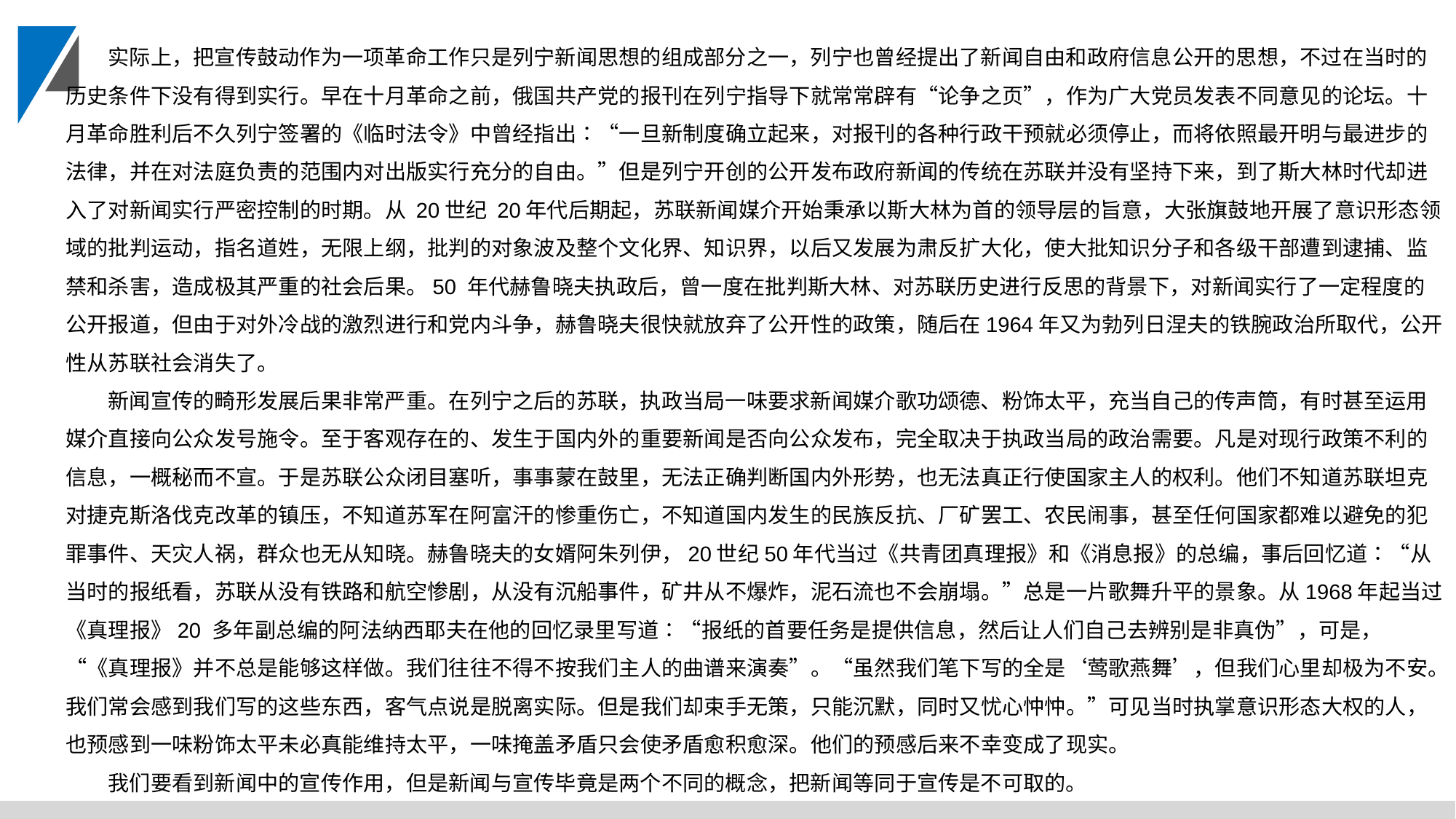

实际上，把宣传鼓动作为一项革命工作只是列宁新闻思想的组成部分之一，列宁也曾经提出了新闻自由和政府信息公开的思想，不过在当时的历史条件下没有得到实行。早在十月革命之前，俄国共产党的报刊在列宁指导下就常常辟有“论争之页”，作为广大党员发表不同意见的论坛。十月革命胜利后不久列宁签署的《临时法令》中曾经指出∶“一旦新制度确立起来，对报刊的各种行政干预就必须停止，而将依照最开明与最进步的法律，并在对法庭负责的范围内对出版实行充分的自由。”但是列宁开创的公开发布政府新闻的传统在苏联并没有坚持下来，到了斯大林时代却进入了对新闻实行严密控制的时期。从 20世纪 20年代后期起，苏联新闻媒介开始秉承以斯大林为首的领导层的旨意，大张旗鼓地开展了意识形态领域的批判运动，指名道姓，无限上纲，批判的对象波及整个文化界、知识界，以后又发展为肃反扩大化，使大批知识分子和各级干部遭到逮捕、监禁和杀害，造成极其严重的社会后果。50 年代赫鲁晓夫执政后，曾一度在批判斯大林、对苏联历史进行反思的背景下，对新闻实行了一定程度的公开报道，但由于对外冷战的激烈进行和党内斗争，赫鲁晓夫很快就放弃了公开性的政策，随后在1964年又为勃列日涅夫的铁腕政治所取代，公开性从苏联社会消失了。
新闻宣传的畸形发展后果非常严重。在列宁之后的苏联，执政当局一味要求新闻媒介歌功颂德、粉饰太平，充当自己的传声筒，有时甚至运用媒介直接向公众发号施令。至于客观存在的、发生于国内外的重要新闻是否向公众发布，完全取决于执政当局的政治需要。凡是对现行政策不利的信息，一概秘而不宣。于是苏联公众闭目塞听，事事蒙在鼓里，无法正确判断国内外形势，也无法真正行使国家主人的权利。他们不知道苏联坦克对捷克斯洛伐克改革的镇压，不知道苏军在阿富汗的惨重伤亡，不知道国内发生的民族反抗、厂矿罢工、农民闹事，甚至任何国家都难以避免的犯罪事件、天灾人祸，群众也无从知晓。赫鲁晓夫的女婿阿朱列伊，20世纪50年代当过《共青团真理报》和《消息报》的总编，事后回忆道∶“从当时的报纸看，苏联从没有铁路和航空惨剧，从没有沉船事件，矿井从不爆炸，泥石流也不会崩塌。”总是一片歌舞升平的景象。从1968年起当过《真理报》20 多年副总编的阿法纳西耶夫在他的回忆录里写道∶“报纸的首要任务是提供信息，然后让人们自己去辨别是非真伪”，可是，“《真理报》并不总是能够这样做。我们往往不得不按我们主人的曲谱来演奏”。“虽然我们笔下写的全是‘莺歌燕舞’，但我们心里却极为不安。我们常会感到我们写的这些东西，客气点说是脱离实际。但是我们却束手无策，只能沉默，同时又忧心忡忡。”可见当时执掌意识形态大权的人，也预感到一味粉饰太平未必真能维持太平，一味掩盖矛盾只会使矛盾愈积愈深。他们的预感后来不幸变成了现实。
我们要看到新闻中的宣传作用，但是新闻与宣传毕竟是两个不同的概念，把新闻等同于宣传是不可取的。